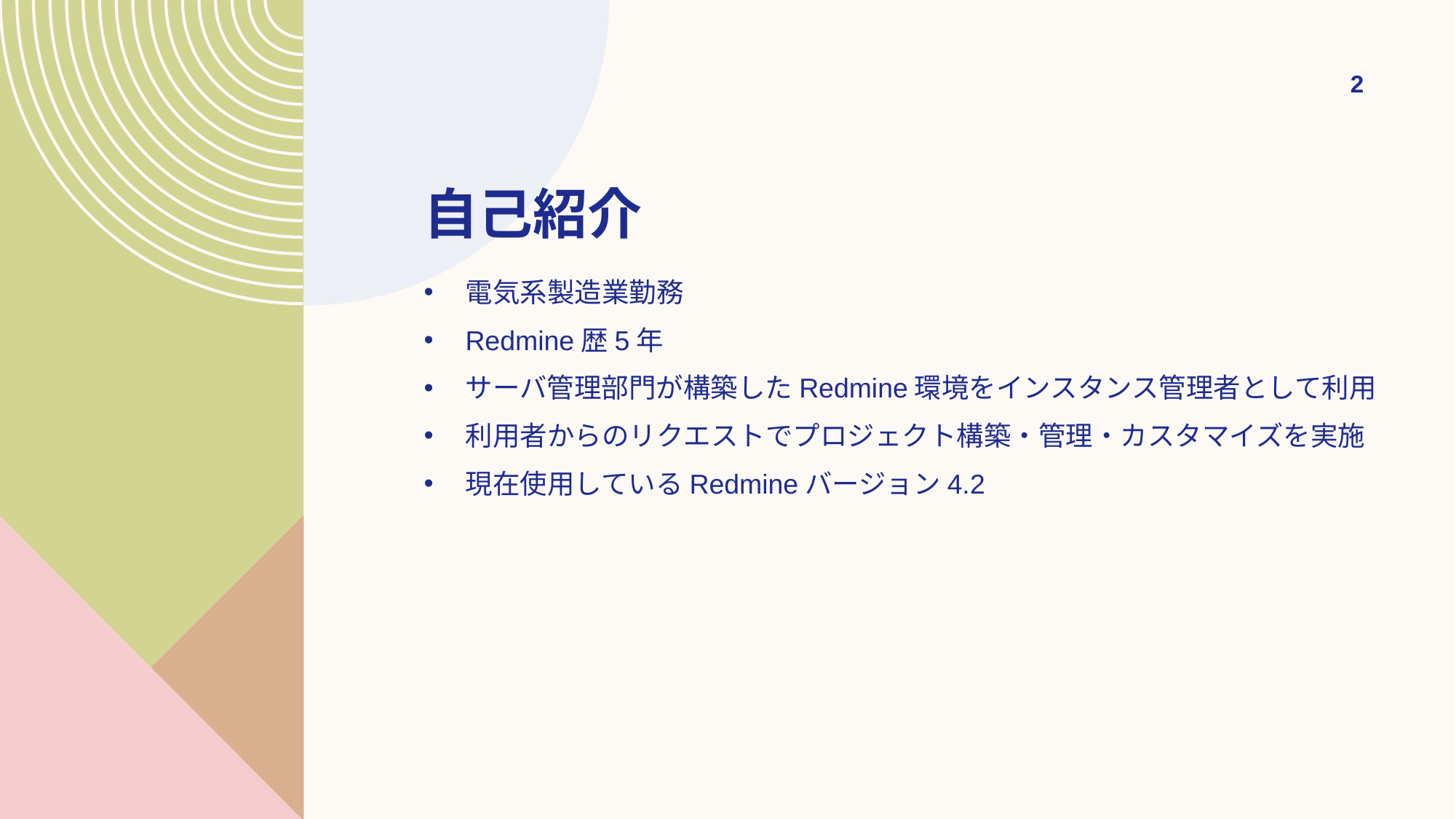

2
# 自己紹介
電気系製造業勤務
Redmine歴5年
サーバ管理部門が構築したRedmine環境をインスタンス管理者として利用
利用者からのリクエストでプロジェクト構築・管理・カスタマイズを実施
現在使用しているRedmineバージョン4.2